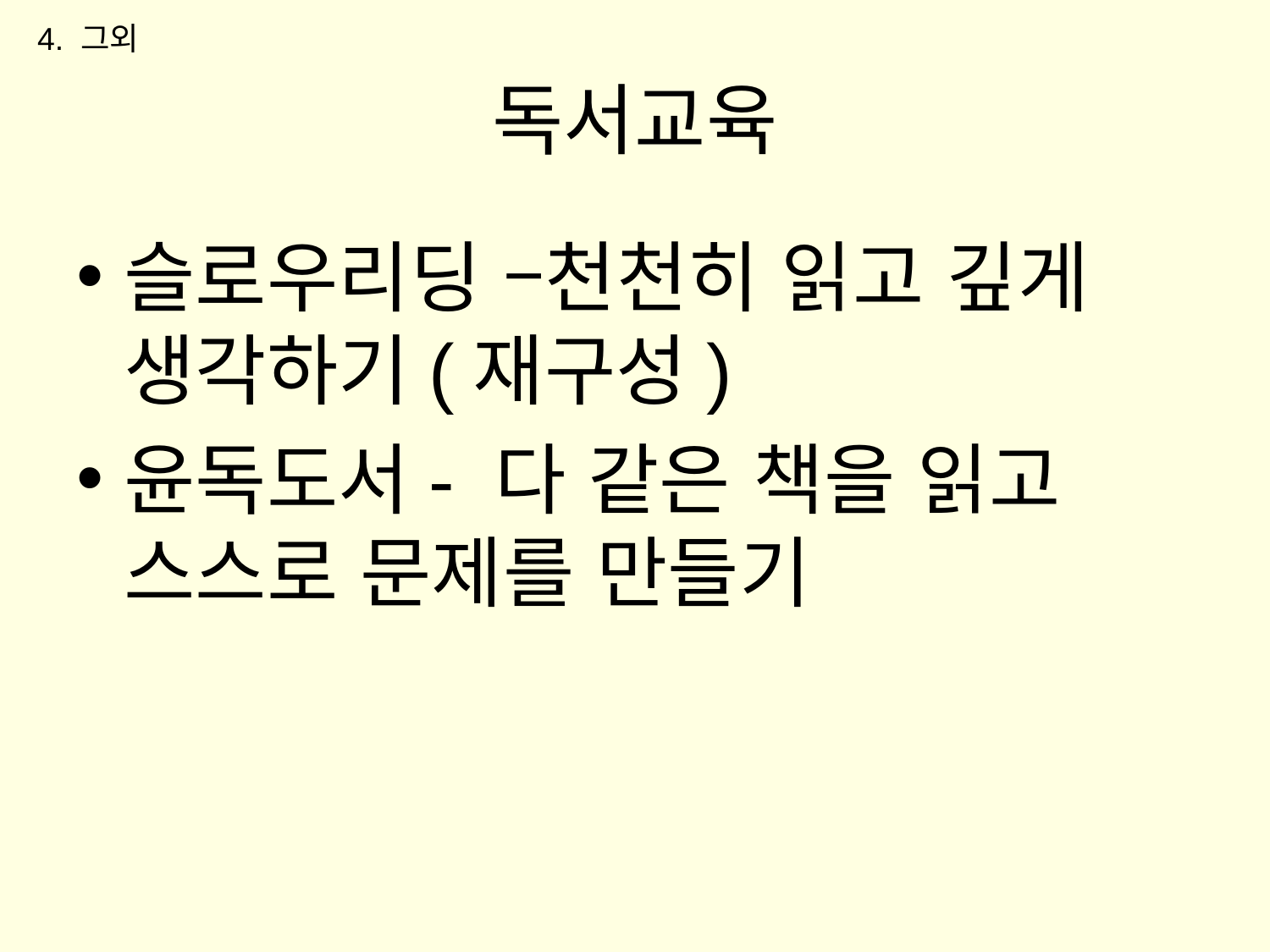

4. 그외

# 독서교육
슬로우리딩 –천천히 읽고 깊게 생각하기(재구성)
윤독도서- 다 같은 책을 읽고 스스로 문제를 만들기